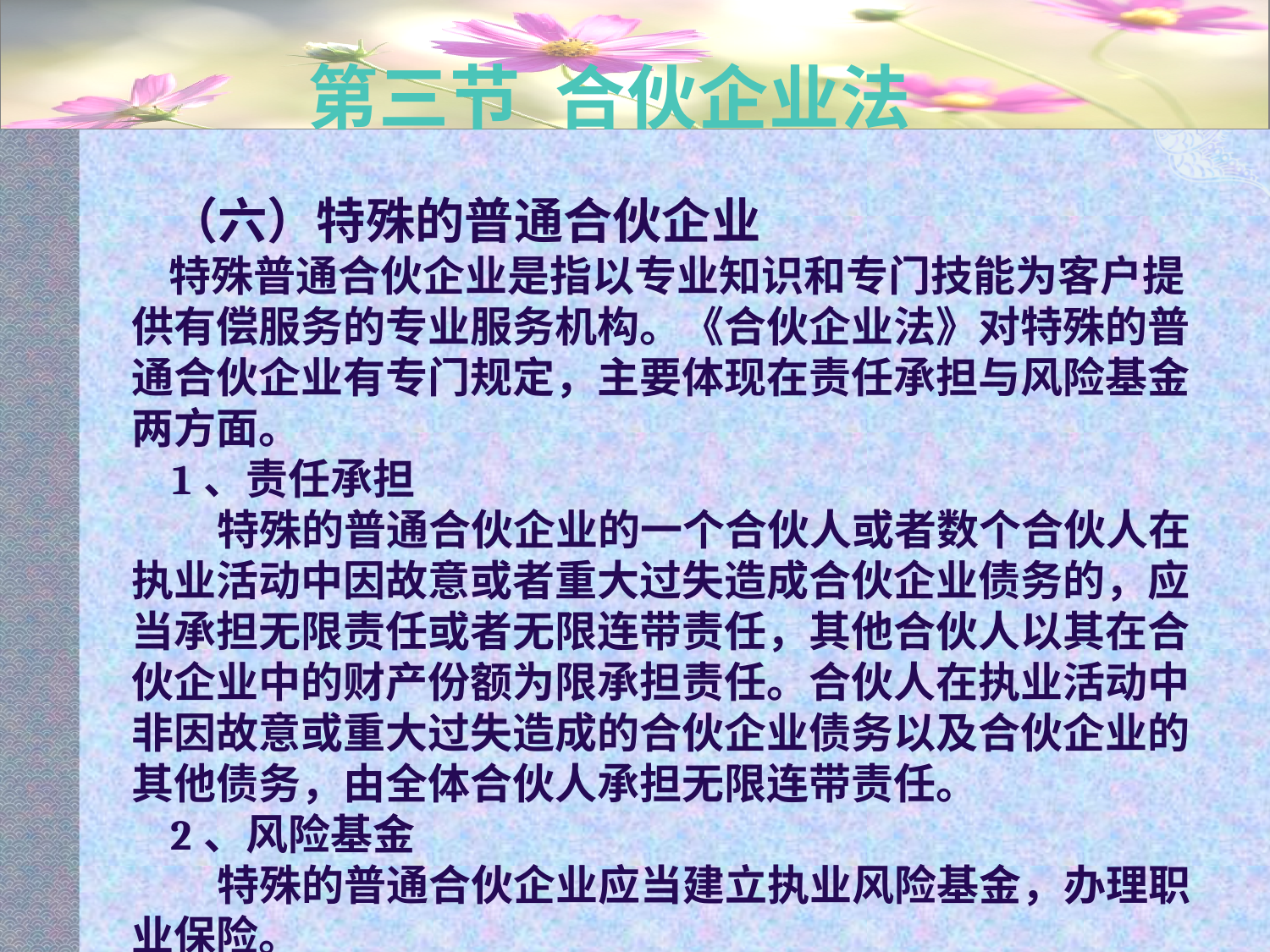

# 第三节  合伙企业法
（六）特殊的普通合伙企业
特殊普通合伙企业是指以专业知识和专门技能为客户提供有偿服务的专业服务机构。《合伙企业法》对特殊的普通合伙企业有专门规定，主要体现在责任承担与风险基金两方面。
1、责任承担
    特殊的普通合伙企业的一个合伙人或者数个合伙人在执业活动中因故意或者重大过失造成合伙企业债务的，应当承担无限责任或者无限连带责任，其他合伙人以其在合伙企业中的财产份额为限承担责任。合伙人在执业活动中非因故意或重大过失造成的合伙企业债务以及合伙企业的其他债务，由全体合伙人承担无限连带责任。
2、风险基金
    特殊的普通合伙企业应当建立执业风险基金，办理职业保险。